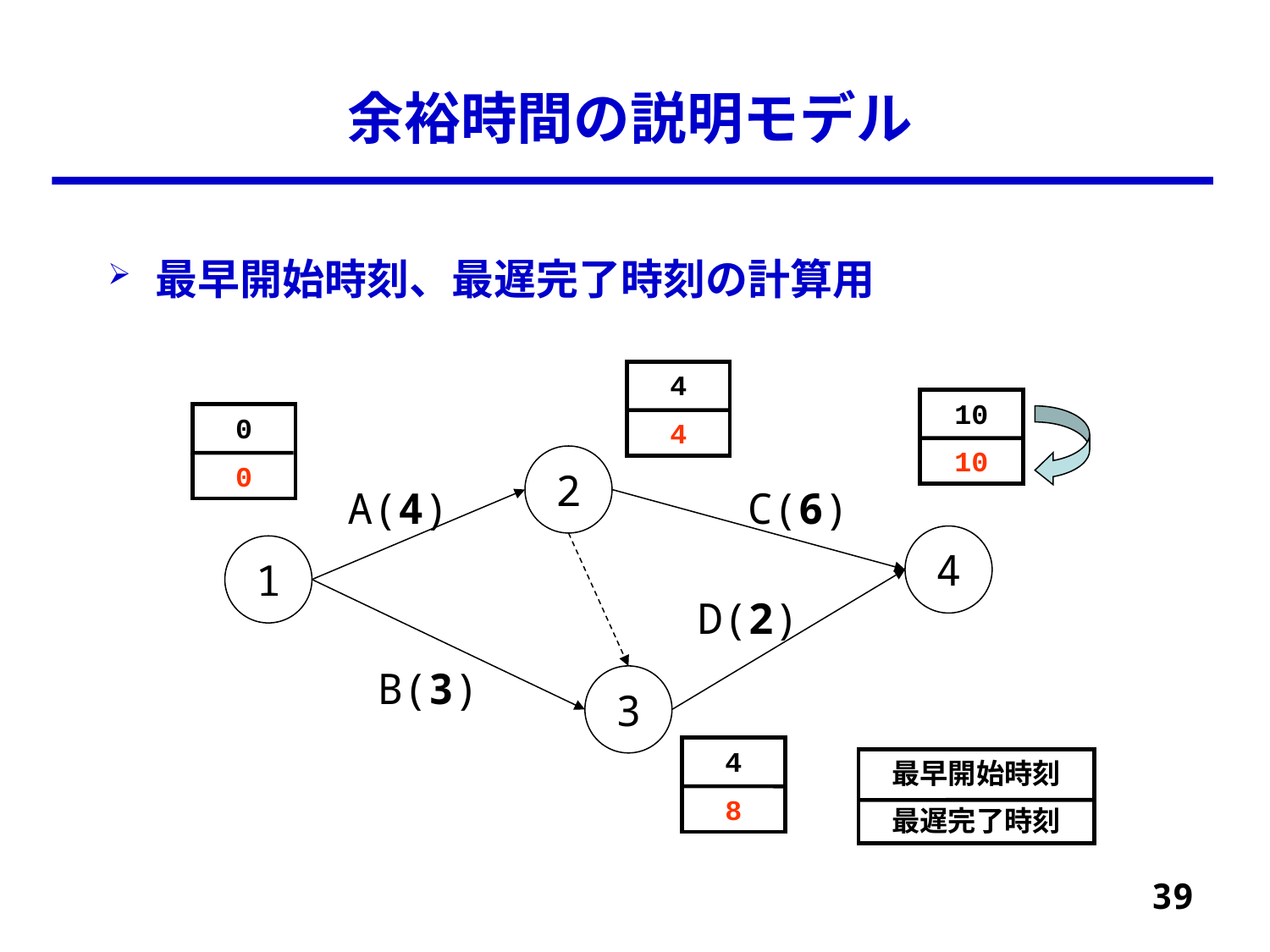

# 余裕時間の説明モデル
最早開始時刻、最遅完了時刻の計算用
4
4
10
10
0
0

2

A(4)
C(6)
4
1
D(2)
B(3)
3
4
8
最早開始時刻
最遅完了時刻

39